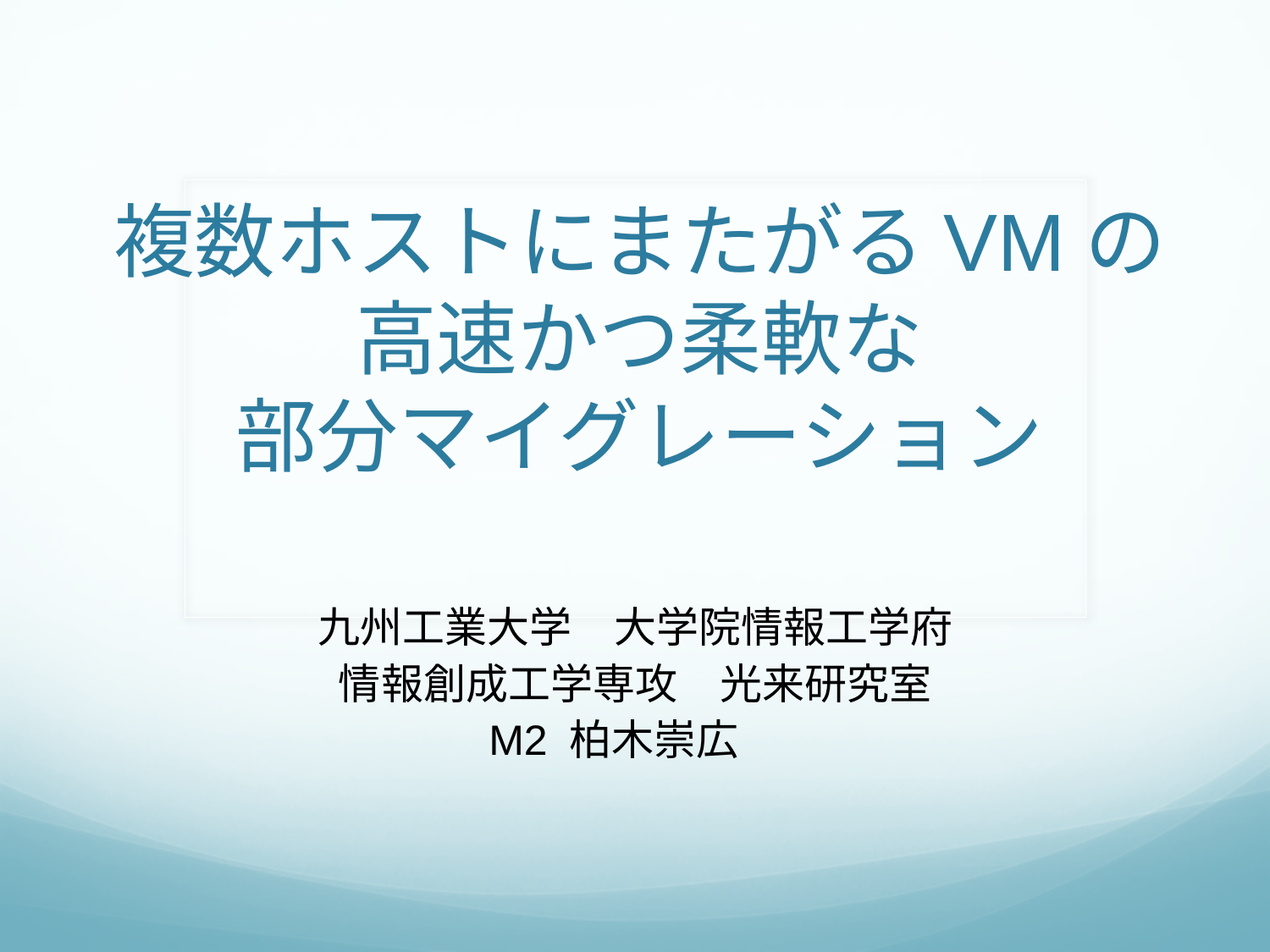

# 複数ホストにまたがるVMの 高速かつ柔軟な 部分マイグレーション
九州工業大学　大学院情報工学府
情報創成工学専攻　光来研究室
M2 柏木崇広